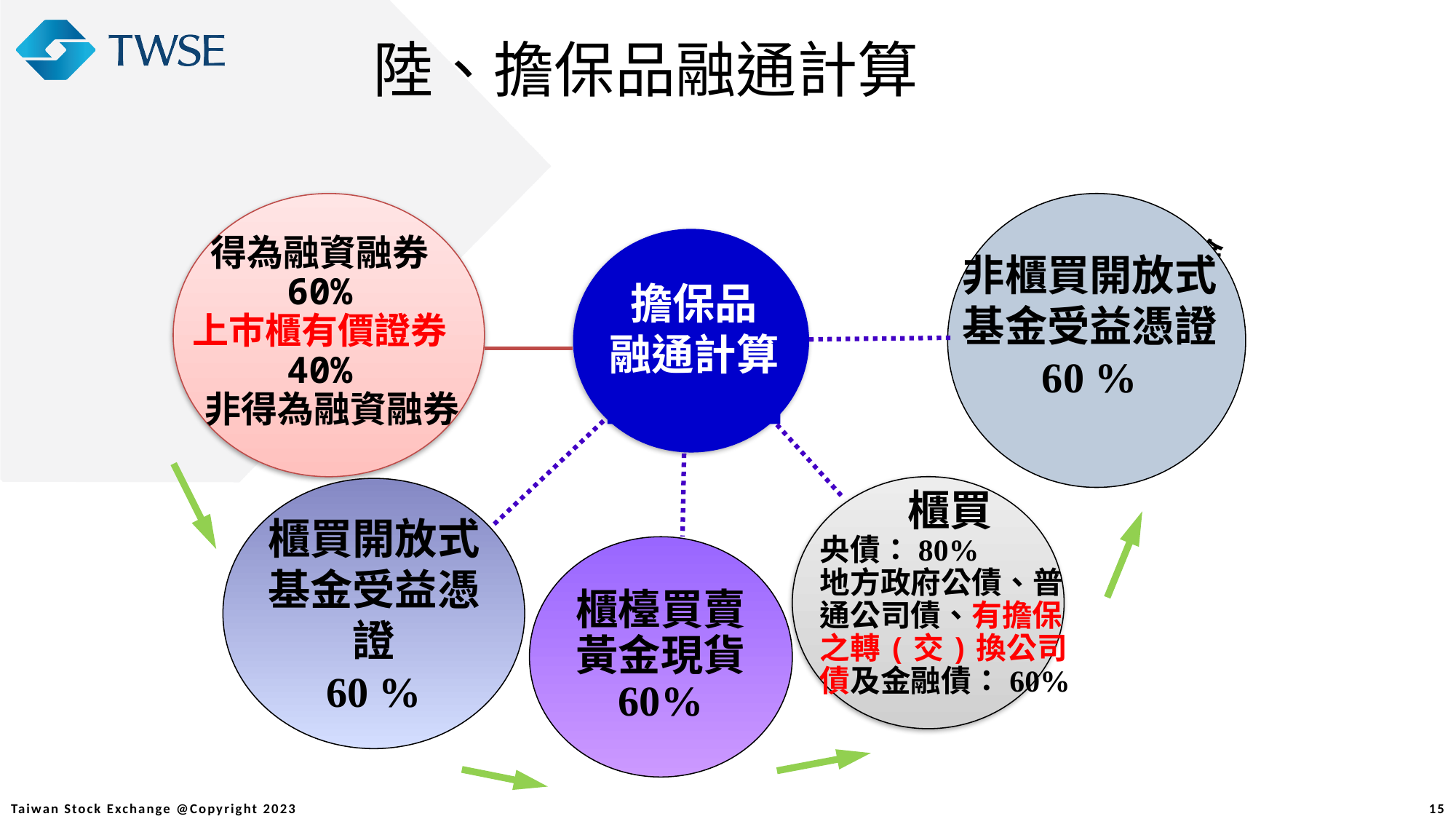

陸、擔保品融通計算

擔保品
融通計算

非櫃買開放式基金受益憑證
60 %
得為融資融券
60%
上巿櫃有價證券
40%
  非得為融資融券
非櫃買開放式基金受益憑證
60 %

櫃買開放式基金受益憑證
60 %
櫃買
央債：80%
地方政府公債、普通公司債、有擔保之轉(交)換公司債及金融債：60%

櫃檯買賣黃金現貨
60%

15